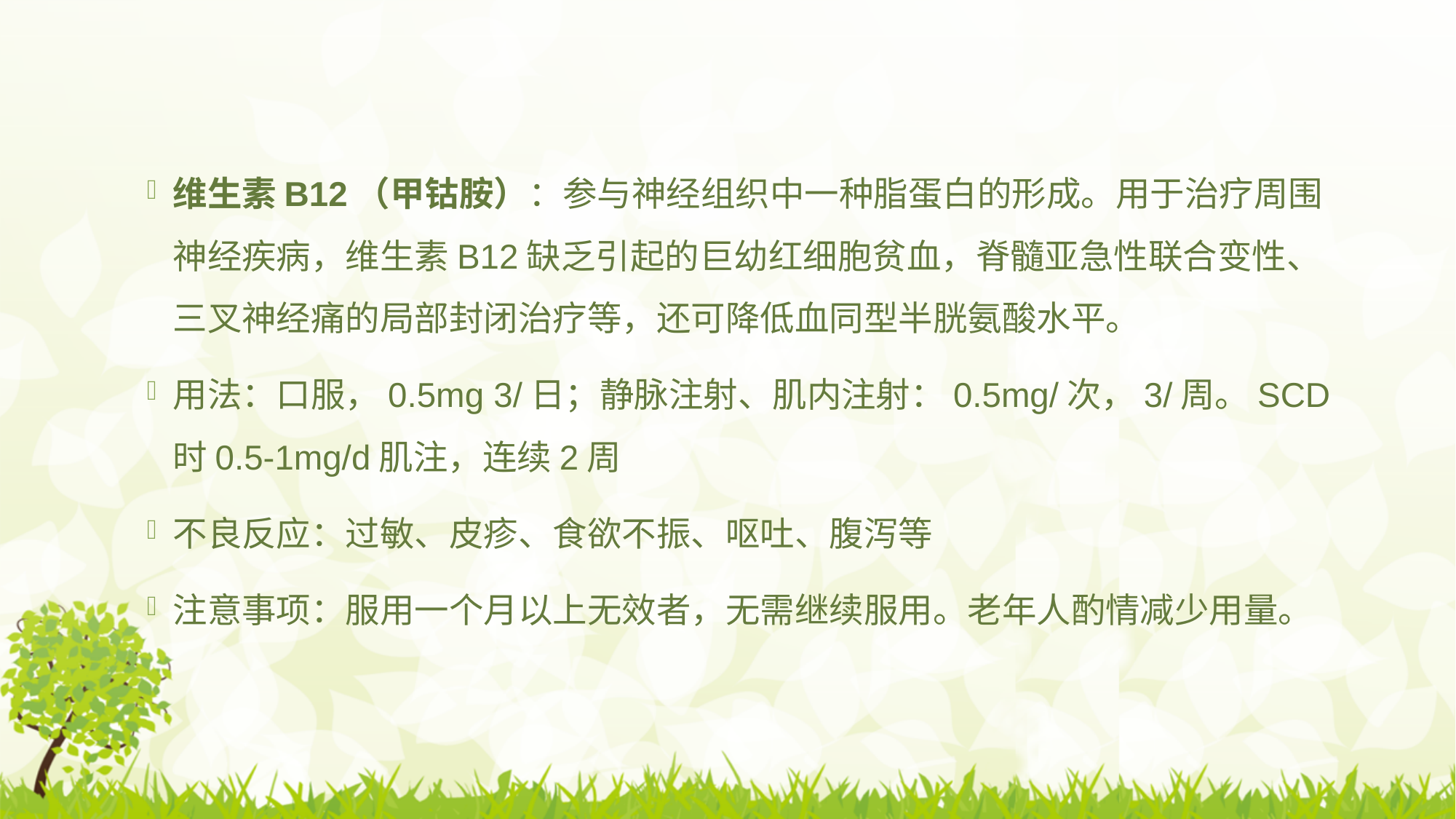

#
维生素B12（甲钴胺）：参与神经组织中一种脂蛋白的形成。用于治疗周围神经疾病，维生素B12缺乏引起的巨幼红细胞贫血，脊髓亚急性联合变性、三叉神经痛的局部封闭治疗等，还可降低血同型半胱氨酸水平。
用法：口服，0.5mg 3/日；静脉注射、肌内注射：0.5mg/次，3/周。SCD时0.5-1mg/d肌注，连续2周
不良反应：过敏、皮疹、食欲不振、呕吐、腹泻等
注意事项：服用一个月以上无效者，无需继续服用。老年人酌情减少用量。